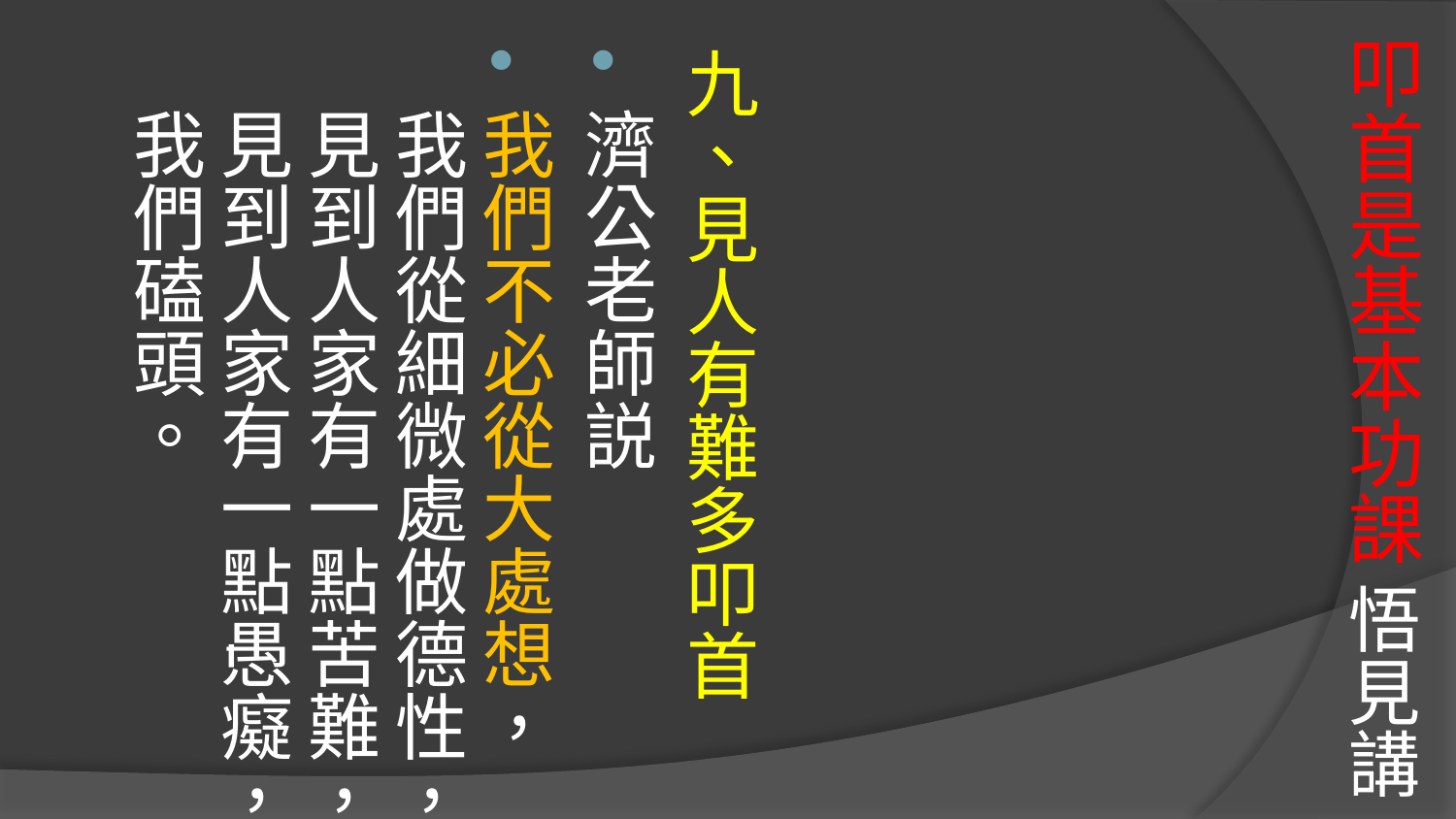

九、見人有難多叩首
濟公老師説
我們不必從大處想，我們從細微處做德性，見到人家有一點苦難，見到人家有一點愚癡，我們磕頭。
# 叩首是基本功課 悟見講